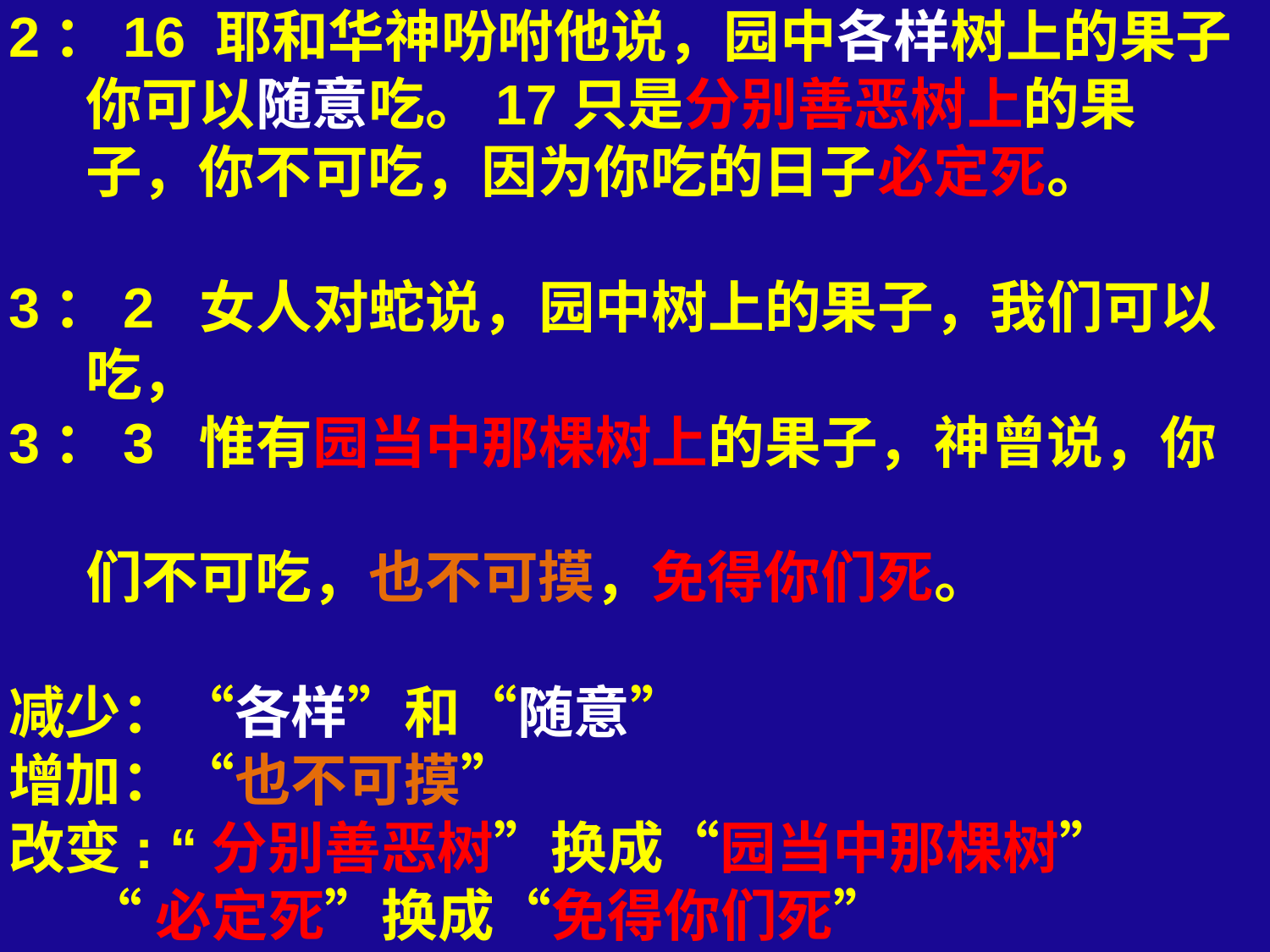

# 2：16 耶和华神吩咐他说，园中各样树上的果子 你可以随意吃。17只是分别善恶树上的果 子，你不可吃，因为你吃的日子必定死。 3：2  女人对蛇说，园中树上的果子，我们可以 吃， 3：3  惟有园当中那棵树上的果子，神曾说，你 们不可吃，也不可摸，免得你们死。 减少：“各样”和“随意” 增加：“也不可摸” 改变: “分别善恶树”换成“园当中那棵树” “ 必定死”换成“免得你们死”